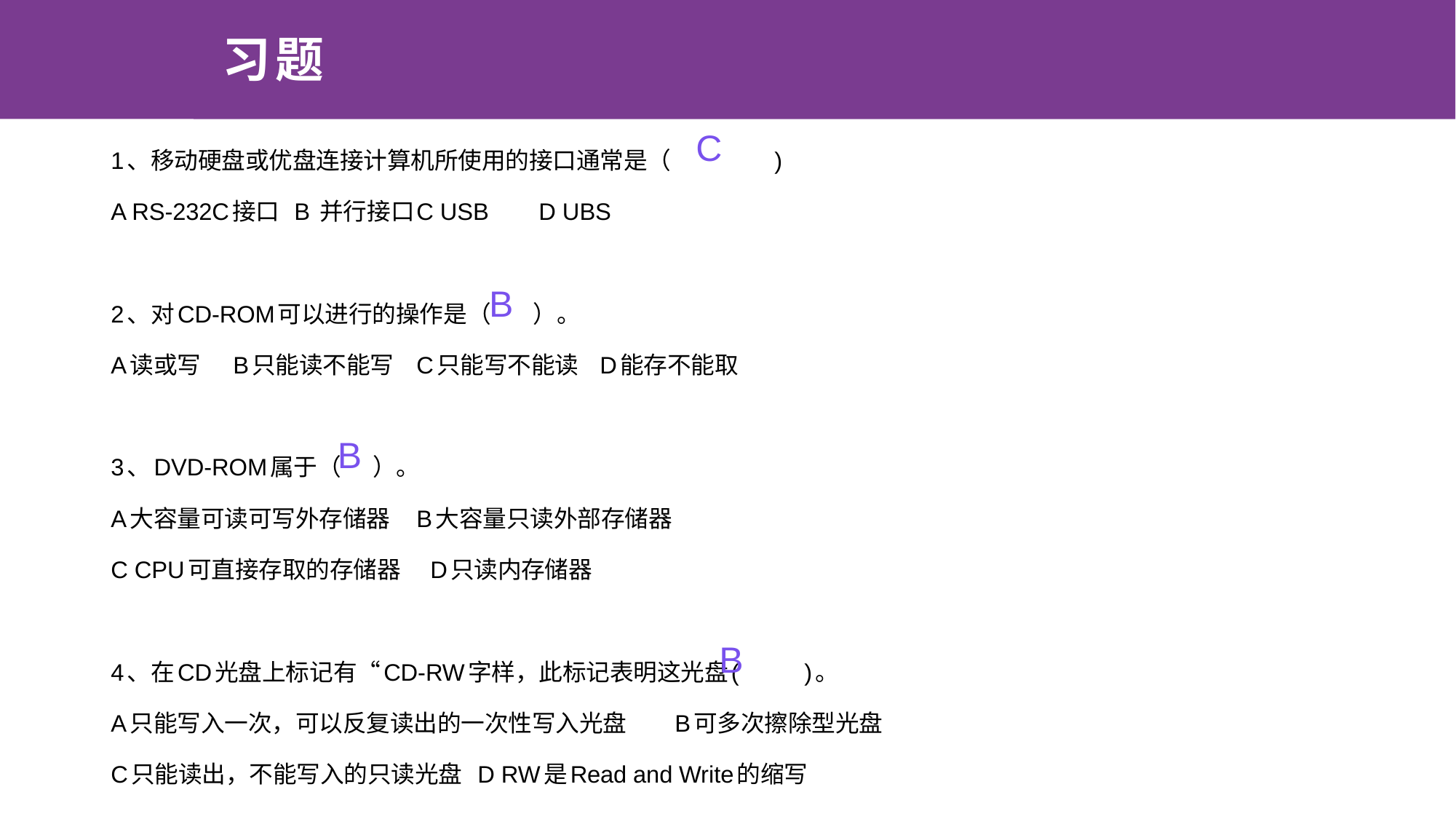

习题
C
1、移动硬盘或优盘连接计算机所使用的接口通常是（                   )
A RS-232C接口	B 并行接口	C USB	D UBS

2、对CD-ROM可以进行的操作是（        ）。
A读或写 	B只能读不能写	C只能写不能读	D能存不能取

3、DVD-ROM属于（      ）。
A大容量可读可写外存储器	B大容量只读外部存储器
C CPU可直接存取的存储器	  D只读内存储器

4、在CD光盘上标记有“CD-RW字样，此标记表明这光盘(          )。
A只能写入一次，可以反复读出的一次性写入光盘	  B可多次擦除型光盘
C只能读出，不能写入的只读光盘	D RW是Read and Write的缩写
# 习题
B
B
B